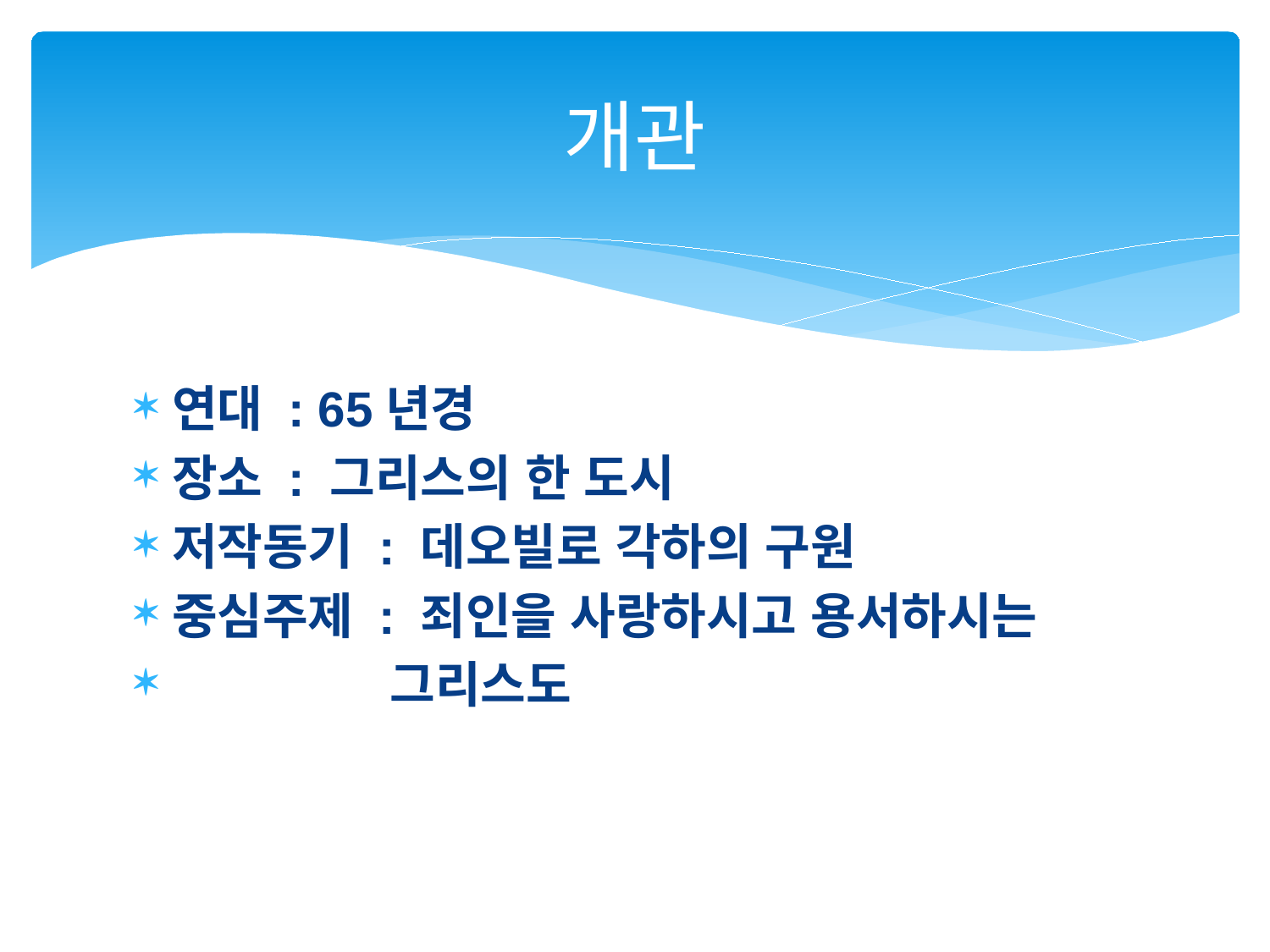

# 개관
연대 : 65년경
장소 : 그리스의 한 도시
저작동기 : 데오빌로 각하의 구원
중심주제 : 죄인을 사랑하시고 용서하시는
               그리스도